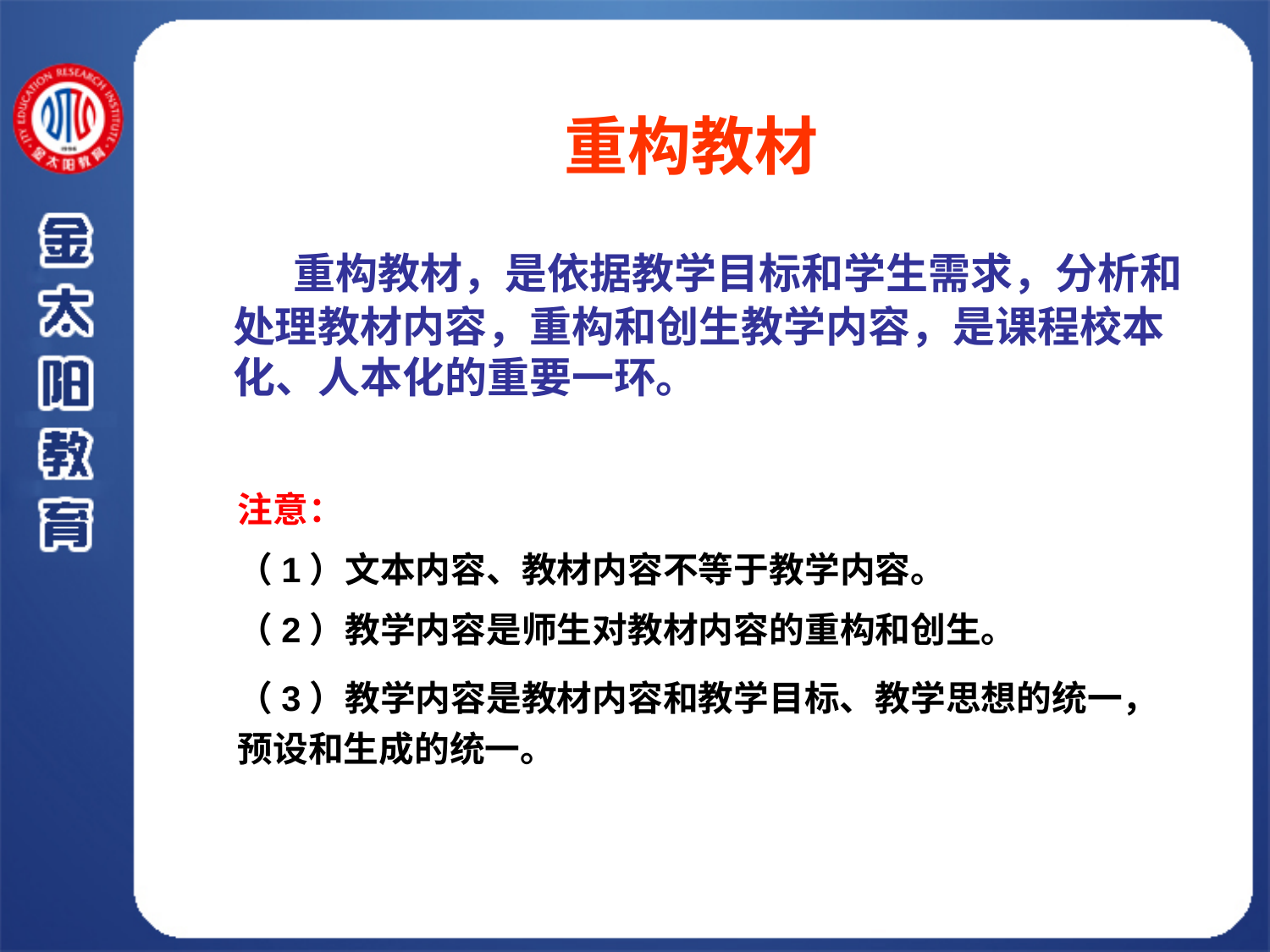

重构教材
        重构教材，是依据教学目标和学生需求，分析和处理教材内容，重构和创生教学内容，是课程校本化、人本化的重要一环。
注意：
（1）文本内容、教材内容不等于教学内容。
（2）教学内容是师生对教材内容的重构和创生。
（3）教学内容是教材内容和教学目标、教学思想的统一，预设和生成的统一。